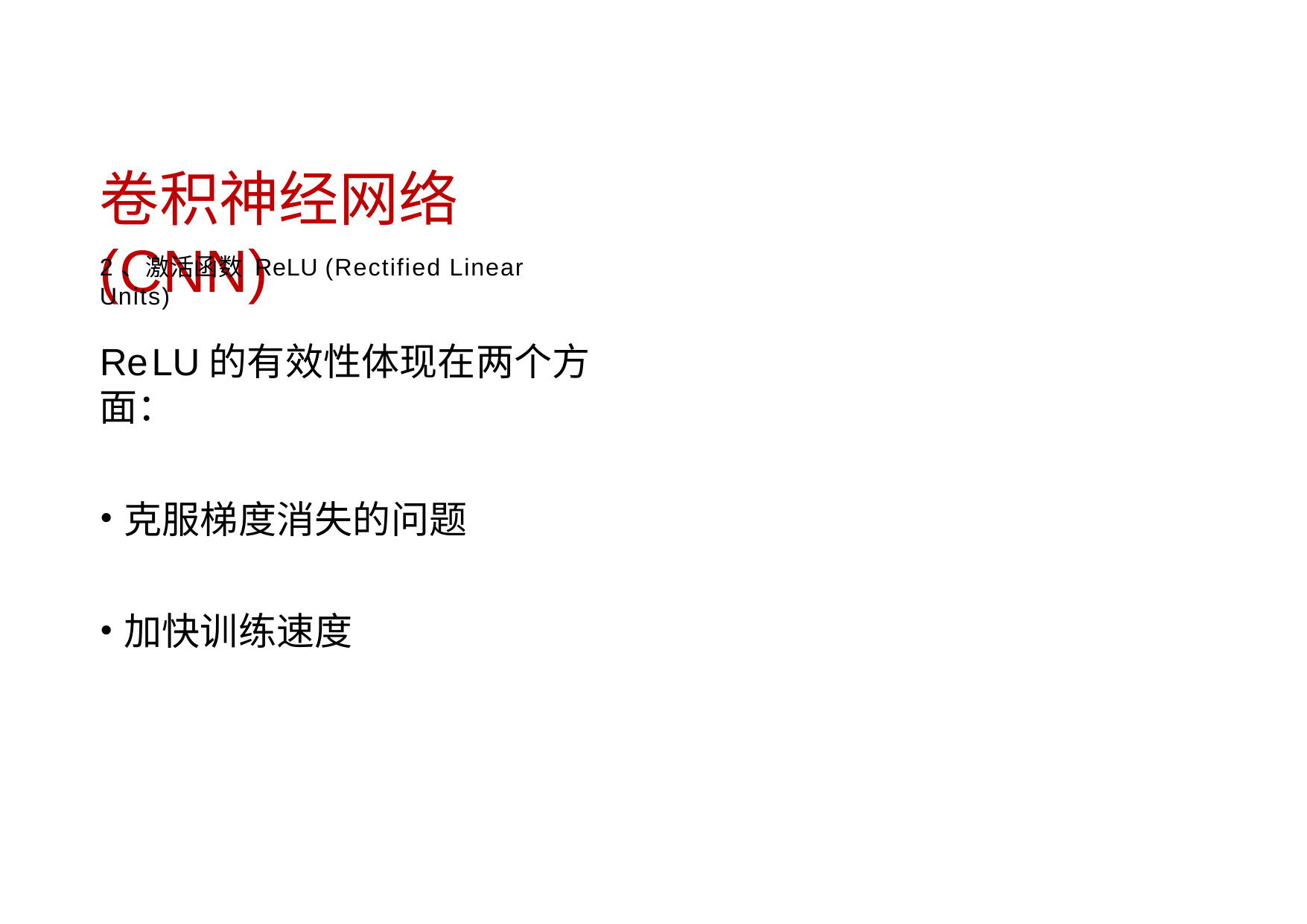

# 卷积神经网络(CNN)
2、激活函数 ReLU (Rectified Linear Units)
ReLU的有效性体现在两个方面：

克服梯度消失的问题

加快训练速度